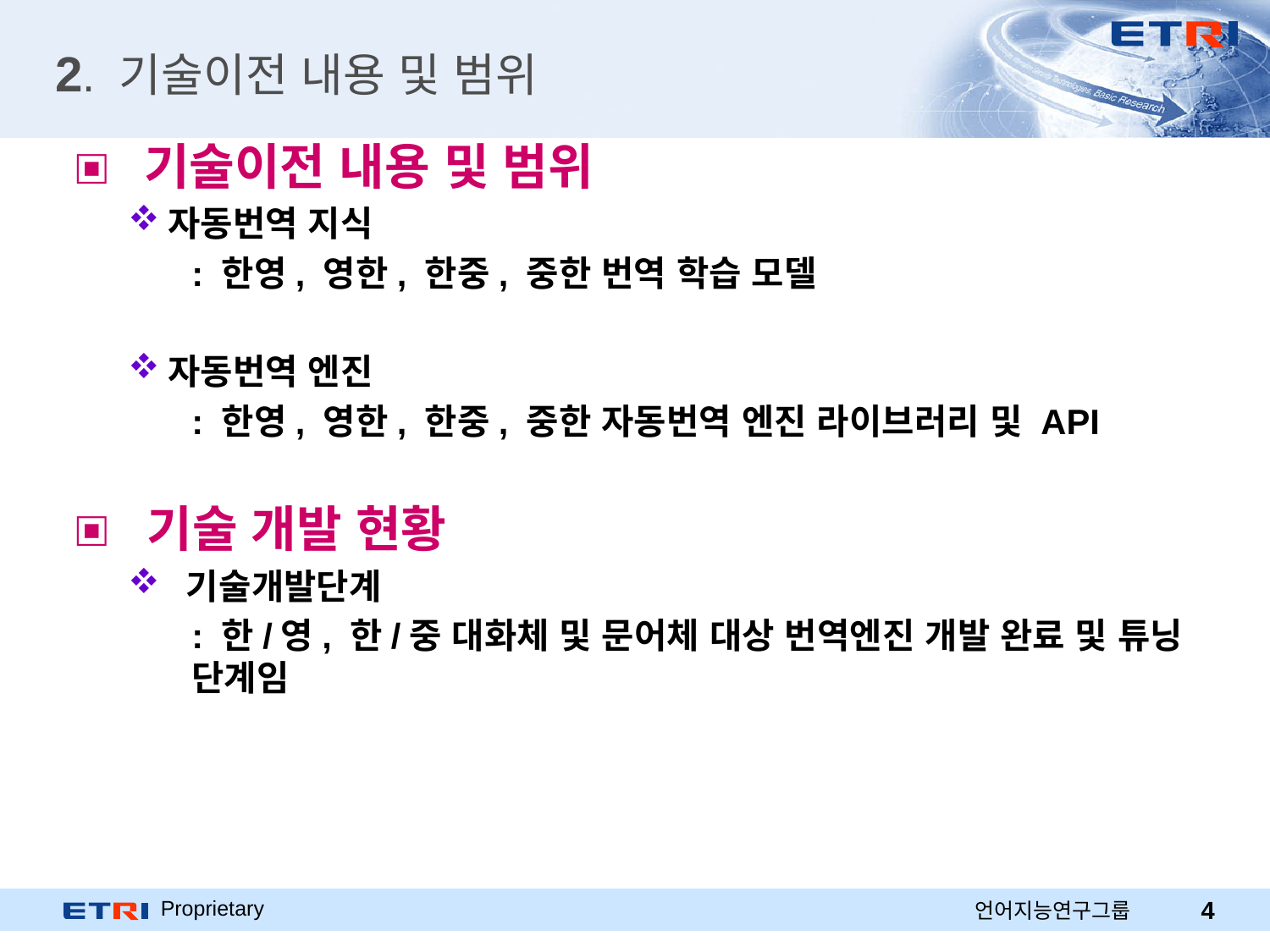

# 2. 기술이전 내용 및 범위
 기술이전 내용 및 범위
자동번역 지식
: 한영, 영한, 한중, 중한 번역 학습 모델

자동번역 엔진
: 한영, 영한, 한중, 중한 자동번역 엔진 라이브러리 및 API

 기술 개발 현황
 기술개발단계
: 한/영, 한/중 대화체 및 문어체 대상 번역엔진 개발 완료 및 튜닝 단계임

4
언어지능연구그룹